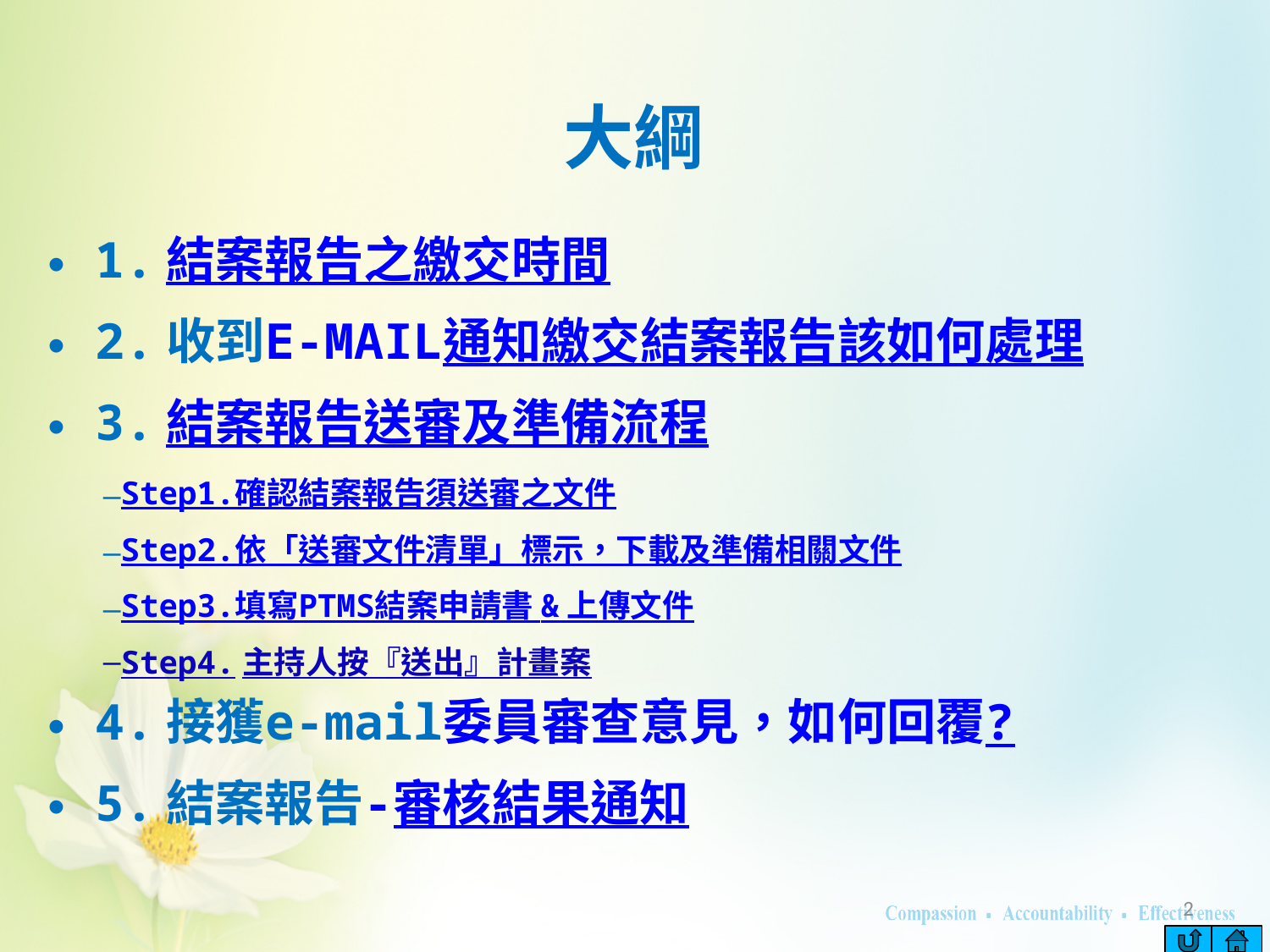

# 大綱
1.結案報告之繳交時間
2.收到E-MAIL通知繳交結案報告該如何處理
3.結案報告送審及準備流程
Step1.確認結案報告須送審之文件
Step2.依「送審文件清單」標示，下載及準備相關文件
Step3.填寫PTMS結案申請書 & 上傳文件
Step4.主持人按『送出』計畫案
4.接獲e-mail委員審查意見，如何回覆?
5.結案報告-審核結果通知

2